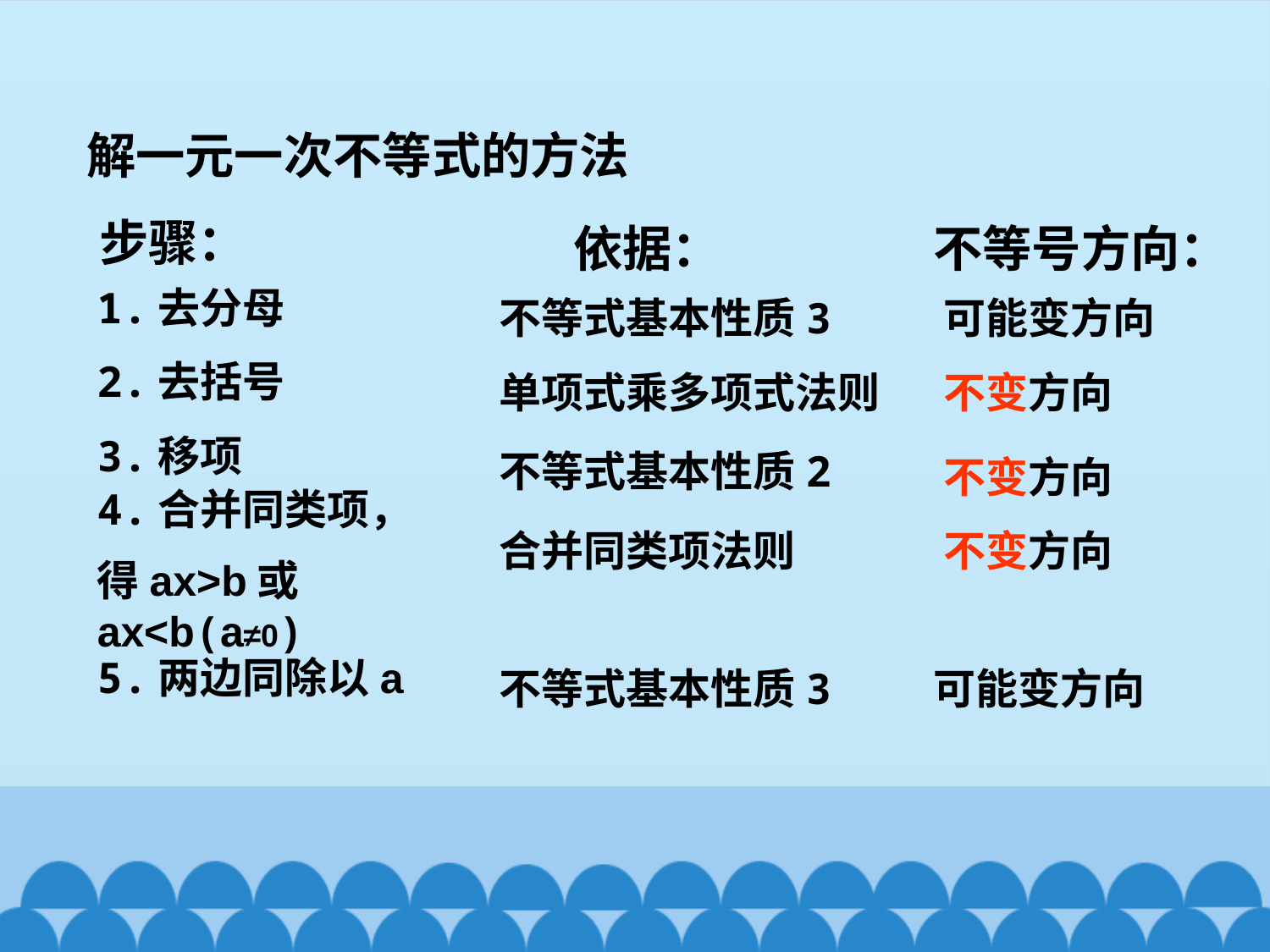

解一元一次不等式的方法
步骤：
依据：
不等号方向：
1.去分母
不等式基本性质3
可能变方向
2.去括号
单项式乘多项式法则
不变方向
3.移项
不等式基本性质2
不变方向
4.合并同类项，
得ax>b或ax<b(a≠0)
合并同类项法则
不变方向
5.两边同除以a
不等式基本性质3
可能变方向